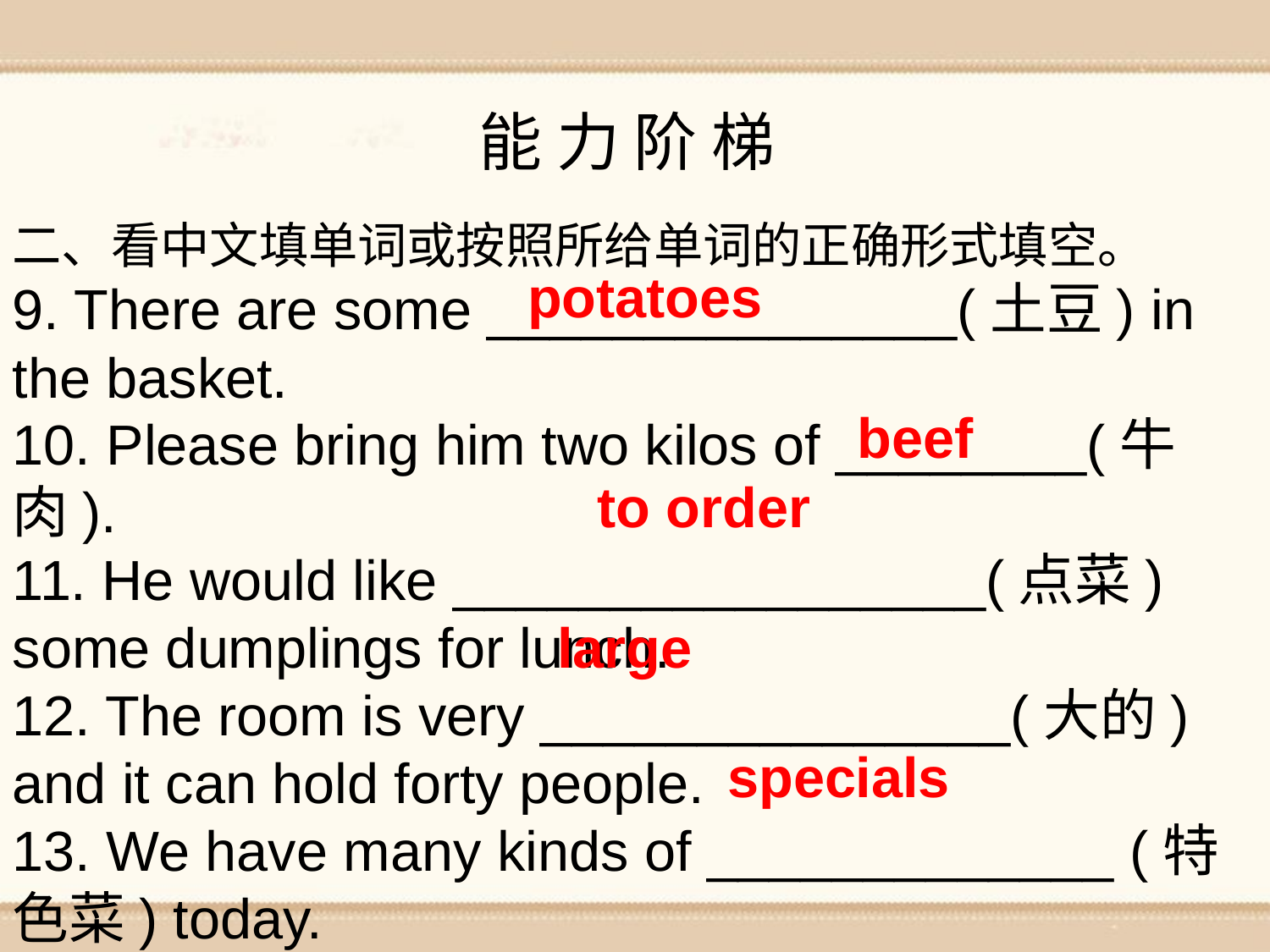

能 力 阶 梯
二、看中文填单词或按照所给单词的正确形式填空。
9. There are some _______________(土豆) in the basket.
10. Please bring him two kilos of ________(牛肉).
11. He would like _________________(点菜) some dumplings for lunch.
12. The room is very _______________(大的) and it can hold forty people.
13. We have many kinds of _____________ (特色菜) today.
potatoes
beef
to order
large
specials